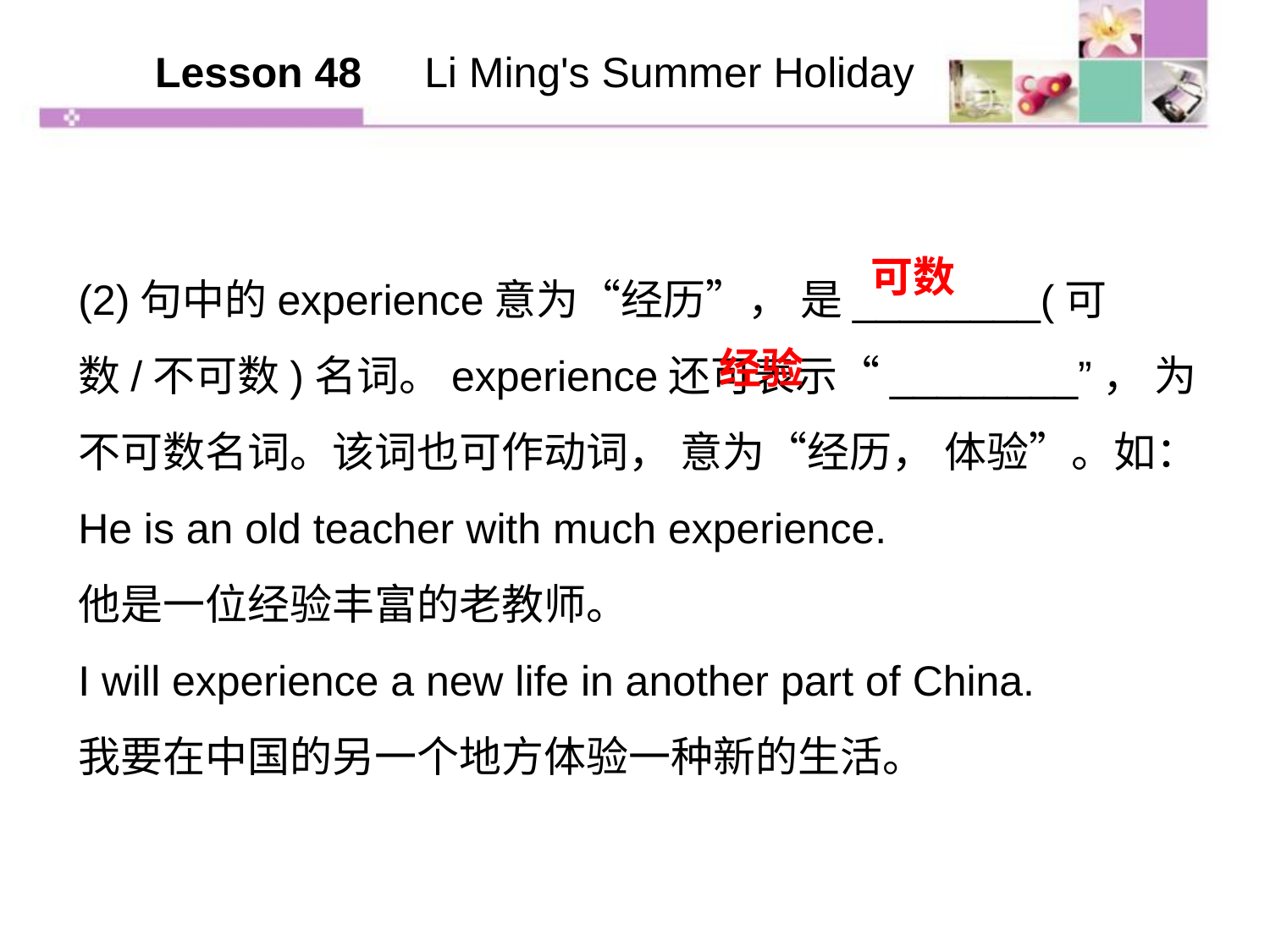

Lesson 48　Li Ming's Summer Holiday
(2)句中的experience意为“经历”， 是________(可数/不可数)名词。experience还可表示“________”， 为不可数名词。该词也可作动词， 意为“经历， 体验”。如：
He is an old teacher with much experience.
他是一位经验丰富的老教师。
I will experience a new life in another part of China.
我要在中国的另一个地方体验一种新的生活。
可数
经验